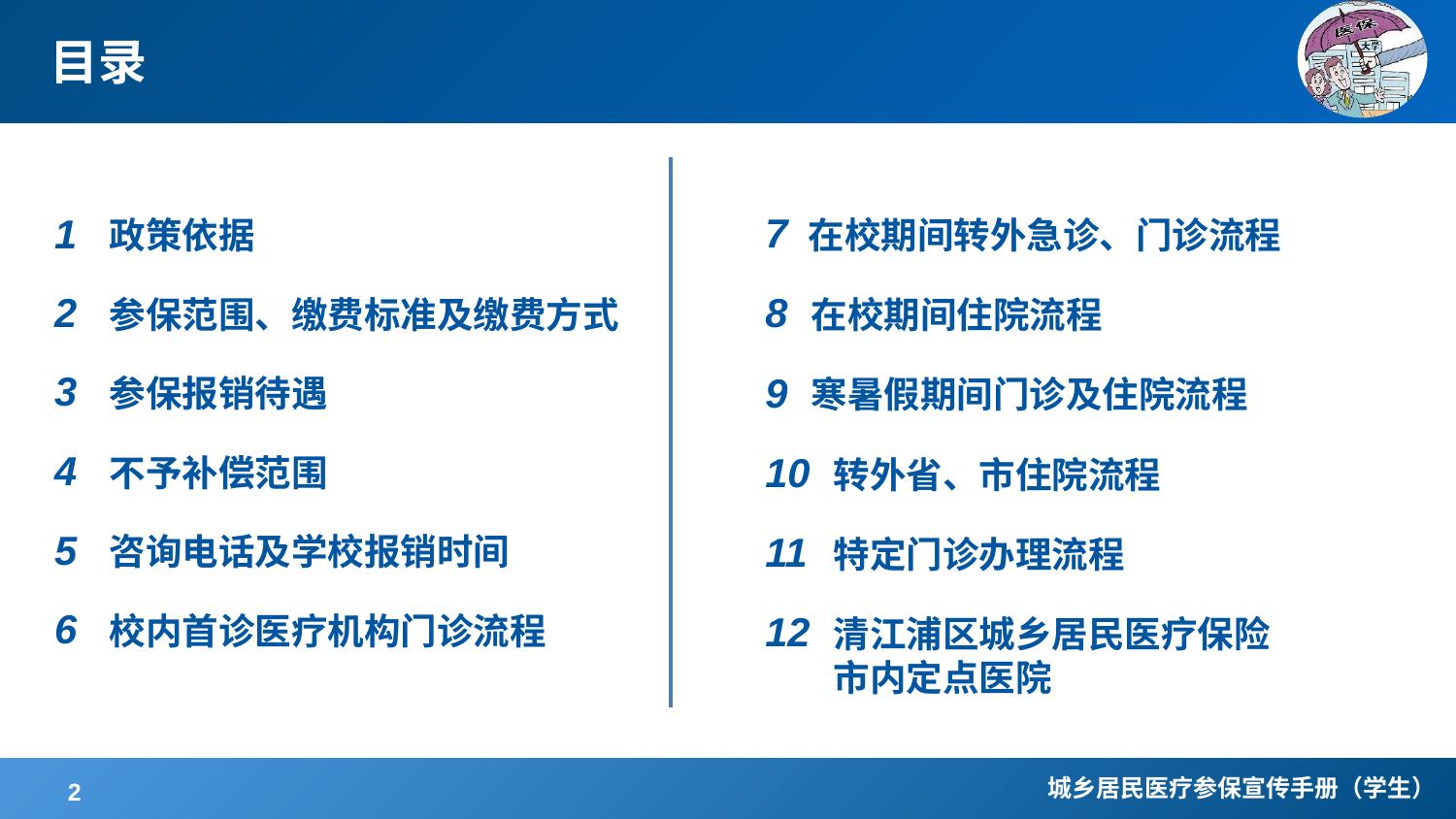

# 目录
7
在校期间转外急诊、门诊流程
1
政策依据
2
参保范围、缴费标准及缴费方式
8
在校期间住院流程
3
参保报销待遇
9
寒暑假期间门诊及住院流程
4
不予补偿范围
10
转外省、市住院流程
5
咨询电话及学校报销时间
11
特定门诊办理流程
6
校内首诊医疗机构门诊流程
12
清江浦区城乡居民医疗保险
市内定点医院